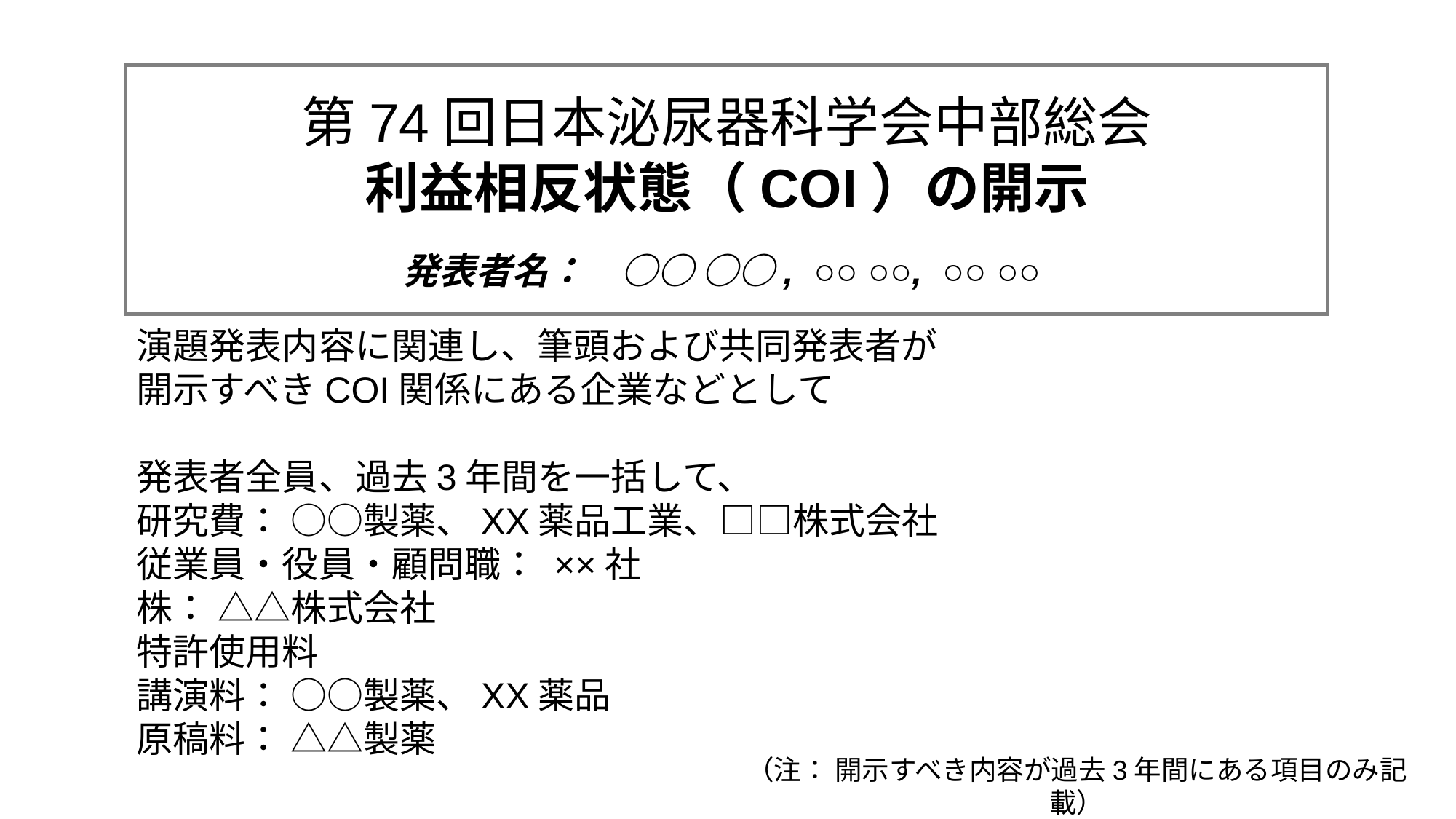

第74回日本泌尿器科学会中部総会
利益相反状態（COI）の開示

発表者名：　○○ ○○,  ○○ ○○,  ○○ ○○
演題発表内容に関連し、筆頭および共同発表者が
開示すべきCOI関係にある企業などとして

発表者全員、過去3年間を一括して、
研究費： ○○製薬、XX薬品工業、□□株式会社
従業員・役員・顧問職： ××社
株： △△株式会社
特許使用料
講演料： ○○製薬、XX薬品
原稿料： △△製薬
（注： 開示すべき内容が過去3年間にある項目のみ記載）